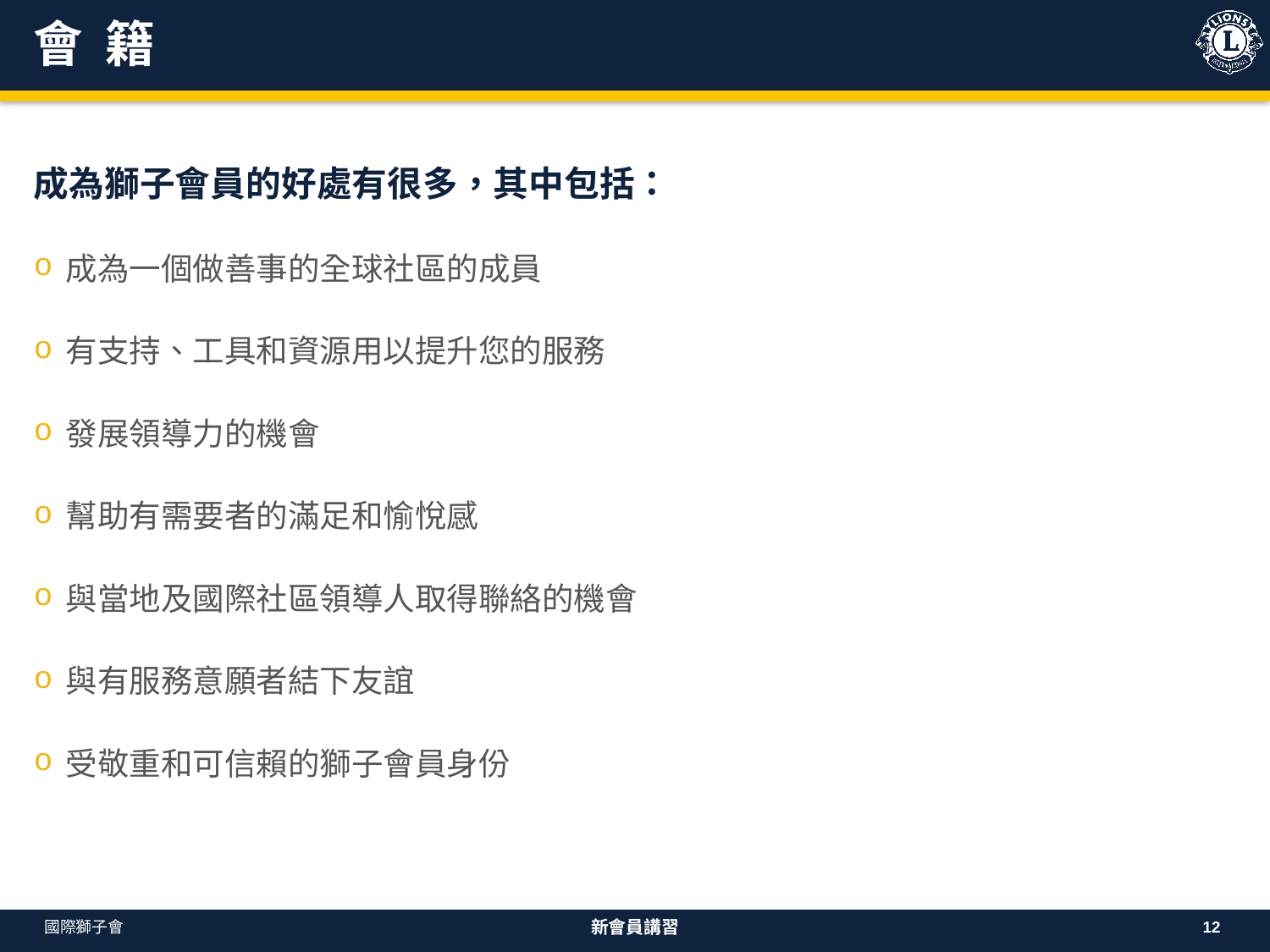

# 會  籍
成為獅子會員的好處有很多，其中包括：
成為一個做善事的全球社區的成員
有支持、工具和資源用以提升您的服務
發展領導力的機會
幫助有需要者的滿足和愉悅感
與當地及國際社區領導人取得聯絡的機會
與有服務意願者結下友誼
受敬重和可信賴的獅子會員身份